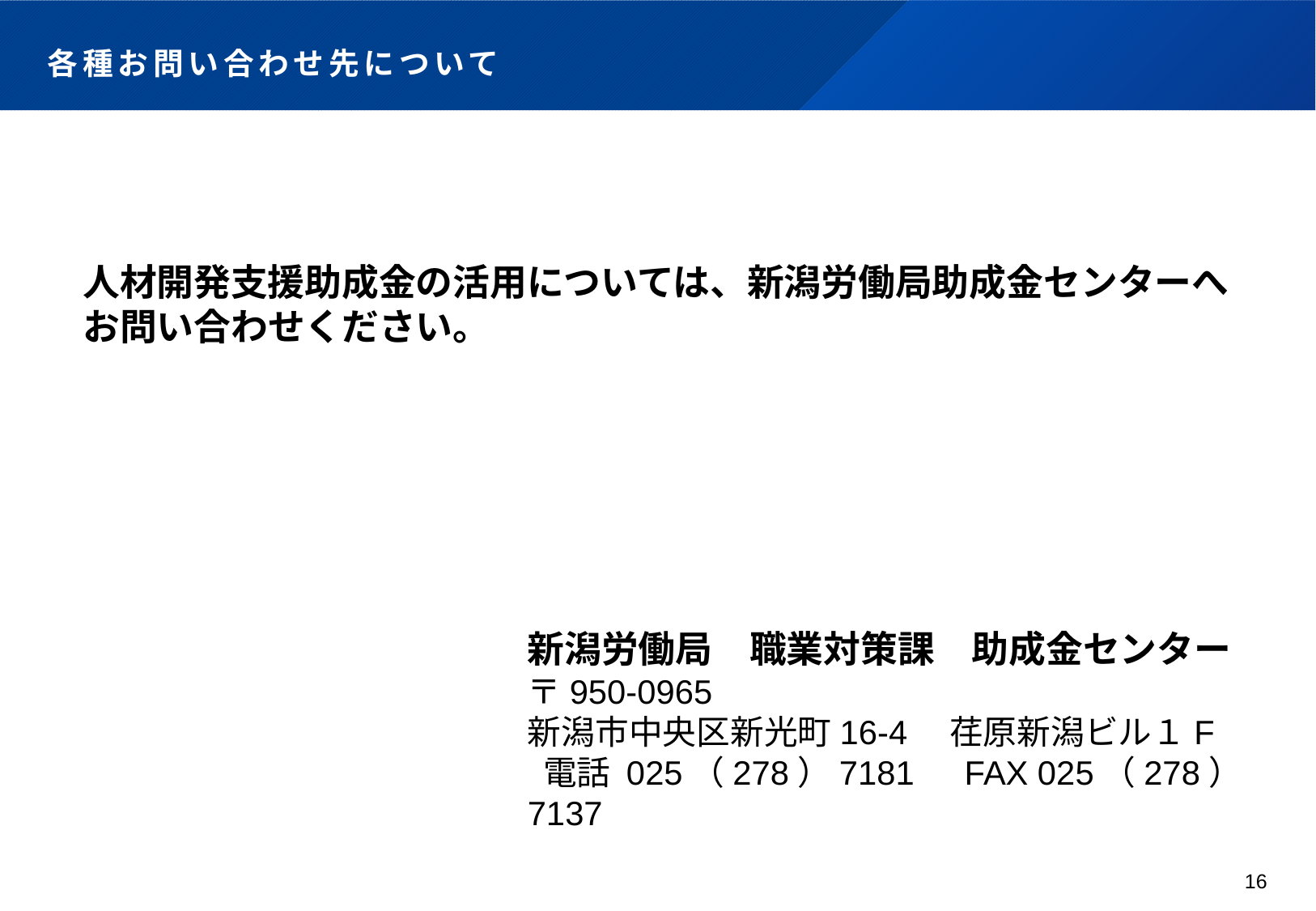

# 各種お問い合わせ先について
人材開発支援助成金の活用については、新潟労働局助成金センターへ
お問い合わせください。
新潟労働局　職業対策課　助成金センター
〒950-0965
新潟市中央区新光町16-4　荏原新潟ビル１F
 電話 025（278）7181　FAX 025（278）7137
16